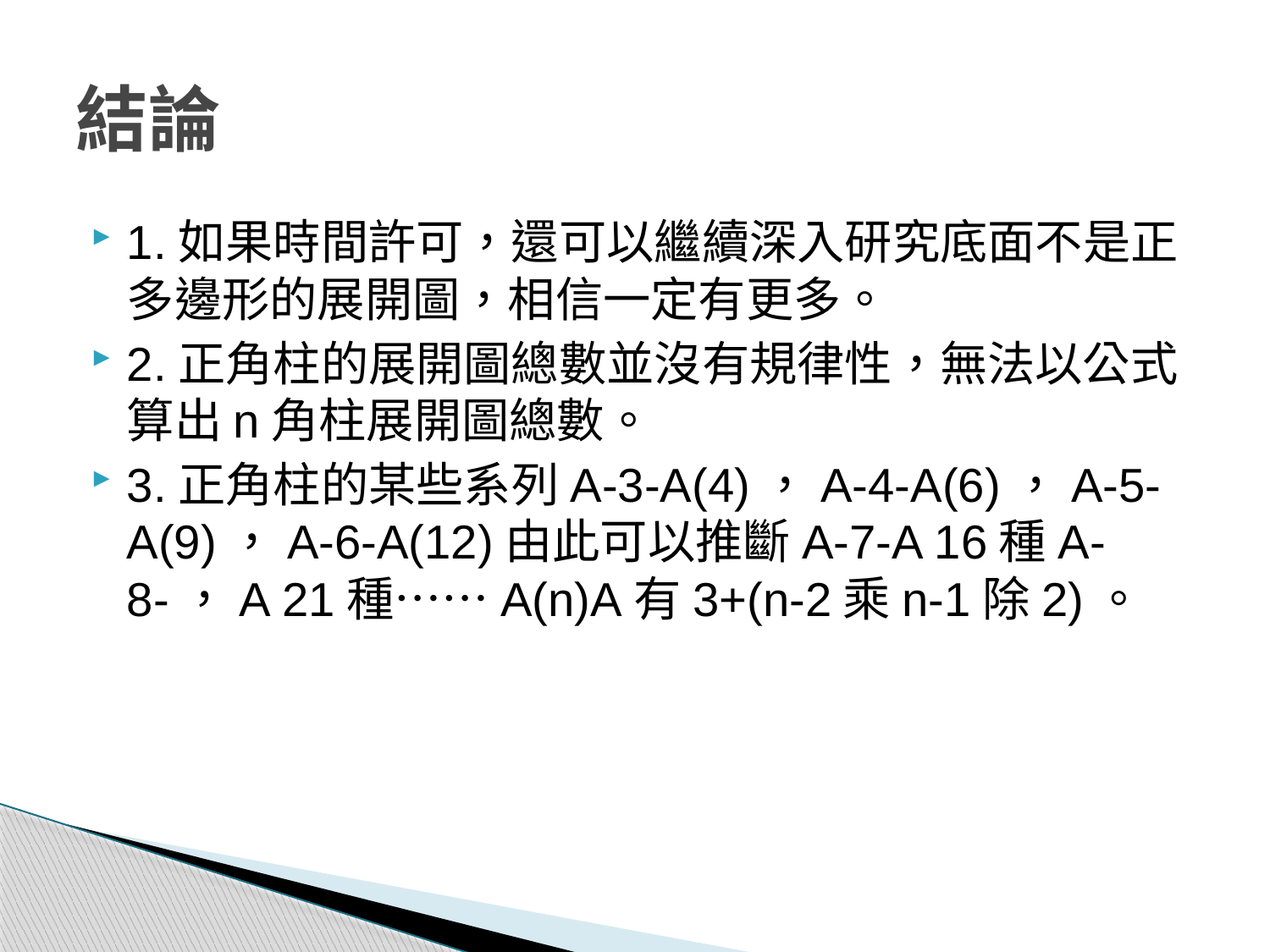

# 結論
1.如果時間許可，還可以繼續深入研究底面不是正多邊形的展開圖，相信一定有更多。
2.正角柱的展開圖總數並沒有規律性，無法以公式算出n角柱展開圖總數。
3.正角柱的某些系列A-3-A(4)，A-4-A(6)，A-5-A(9)，A-6-A(12)由此可以推斷A-7-A 16種A-8-，A 21種……A(n)A有3+(n-2乘n-1除2)。